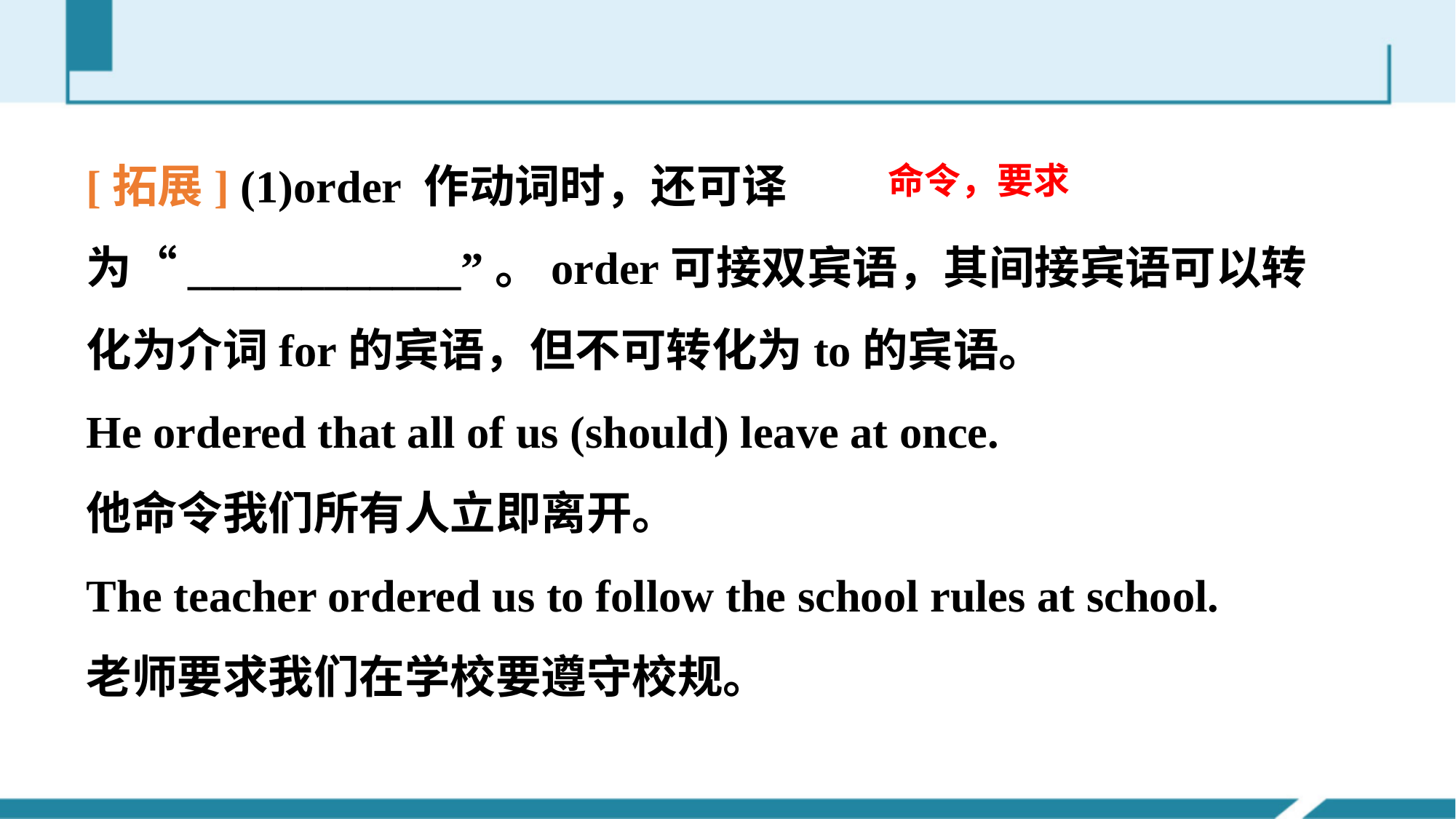

[拓展] (1)order 作动词时，还可译为“____________”。order可接双宾语，其间接宾语可以转化为介词for的宾语，但不可转化为to的宾语。
He ordered that all of us (should) leave at once.
他命令我们所有人立即离开。
The teacher ordered us to follow the school rules at school.
老师要求我们在学校要遵守校规。
命令，要求